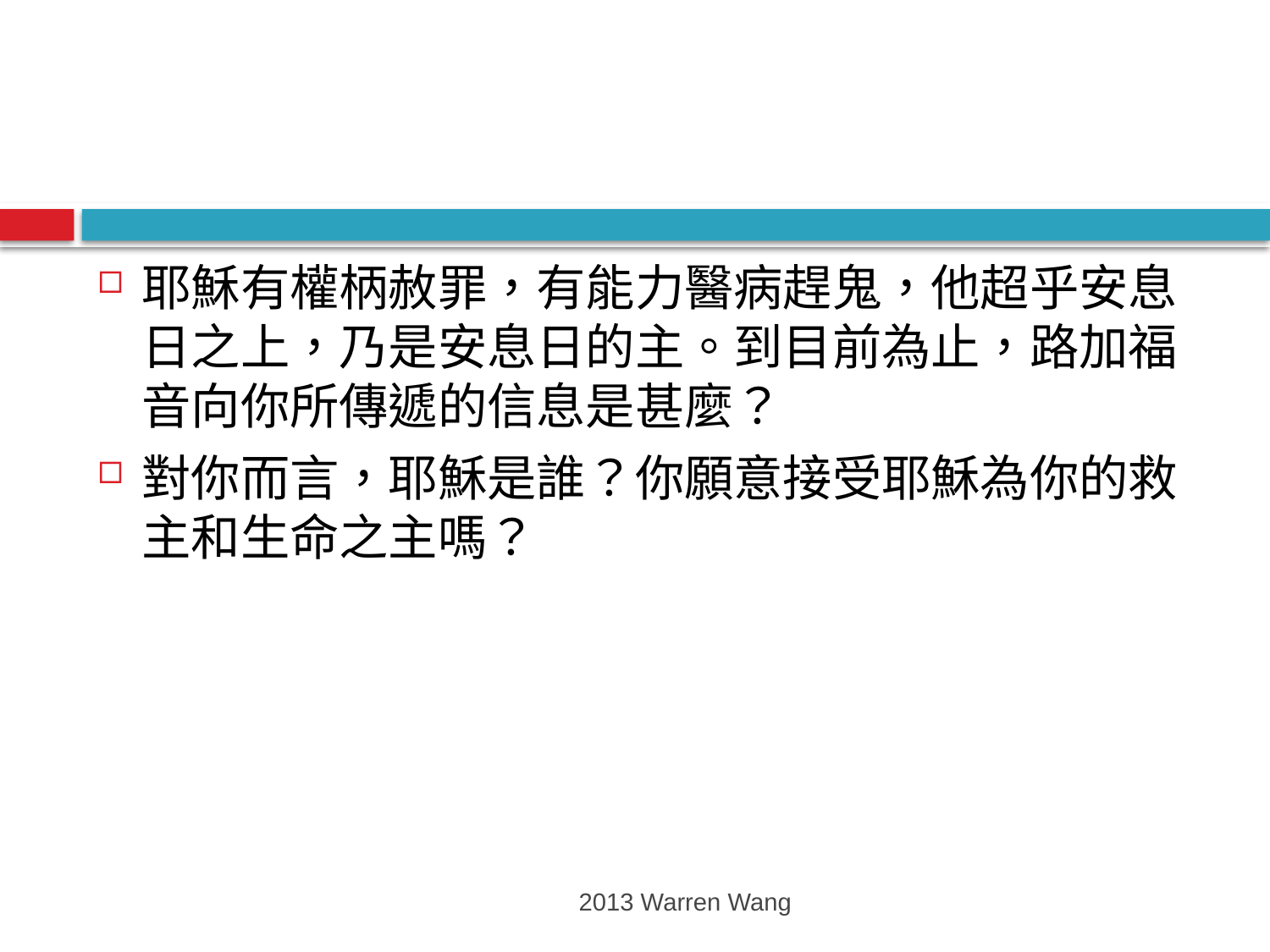

#
耶穌有權柄赦罪，有能力醫病趕鬼，他超乎安息日之上，乃是安息日的主。到目前為止，路加福音向你所傳遞的信息是甚麼？
對你而言，耶穌是誰？你願意接受耶穌為你的救主和生命之主嗎？

2013 Warren Wang